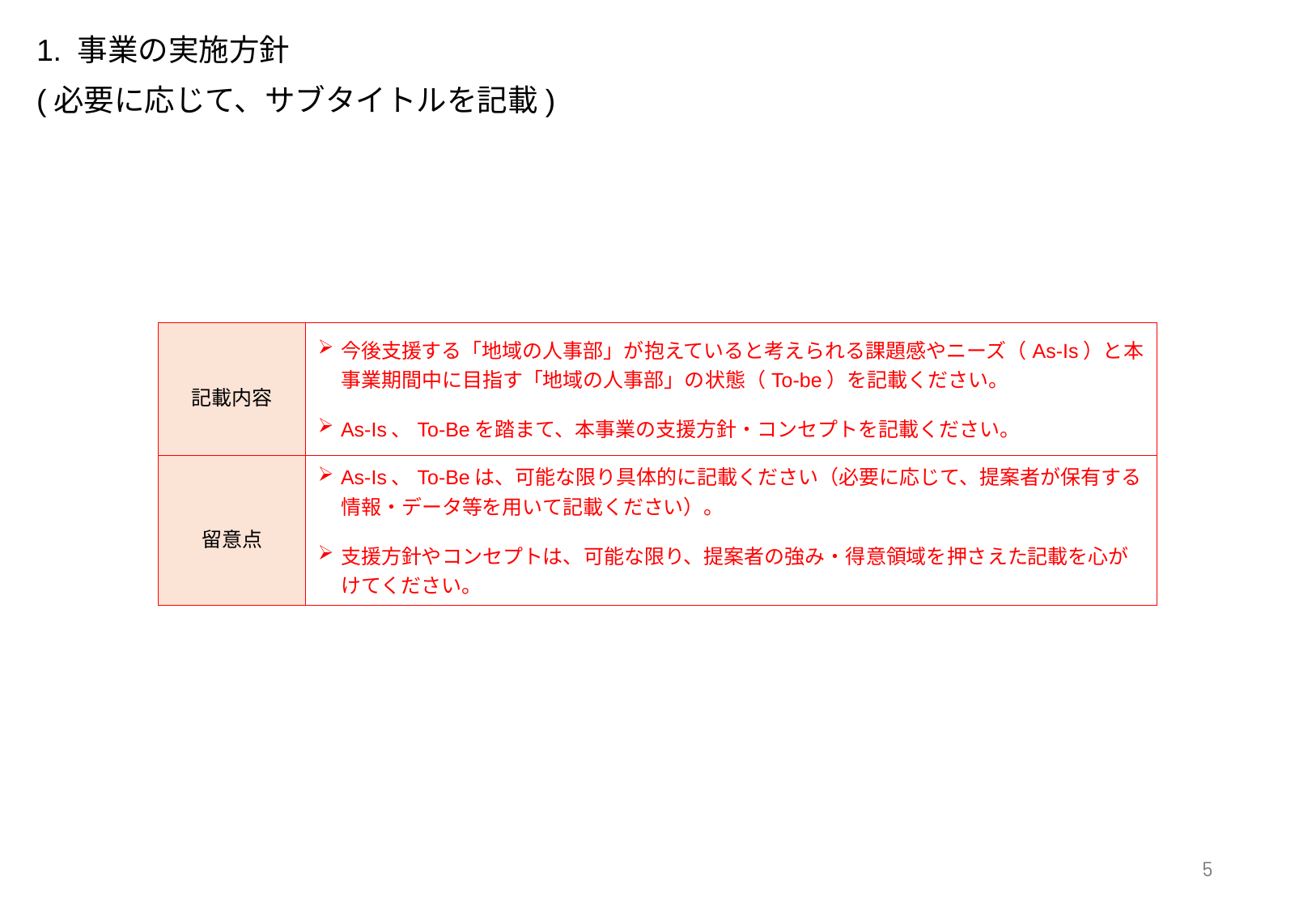

1. 事業の実施方針
(必要に応じて、サブタイトルを記載)
| 記載内容 | 今後支援する「地域の人事部」が抱えていると考えられる課題感やニーズ（As-Is）と本事業期間中に目指す「地域の人事部」の状態（To-be）を記載ください。 As-Is、To-Beを踏まて、本事業の支援方針・コンセプトを記載ください。 |
| --- | --- |
| 留意点 | As-Is、To-Beは、可能な限り具体的に記載ください（必要に応じて、提案者が保有する情報・データ等を用いて記載ください）。 支援方針やコンセプトは、可能な限り、提案者の強み・得意領域を押さえた記載を心がけてください。 |
5